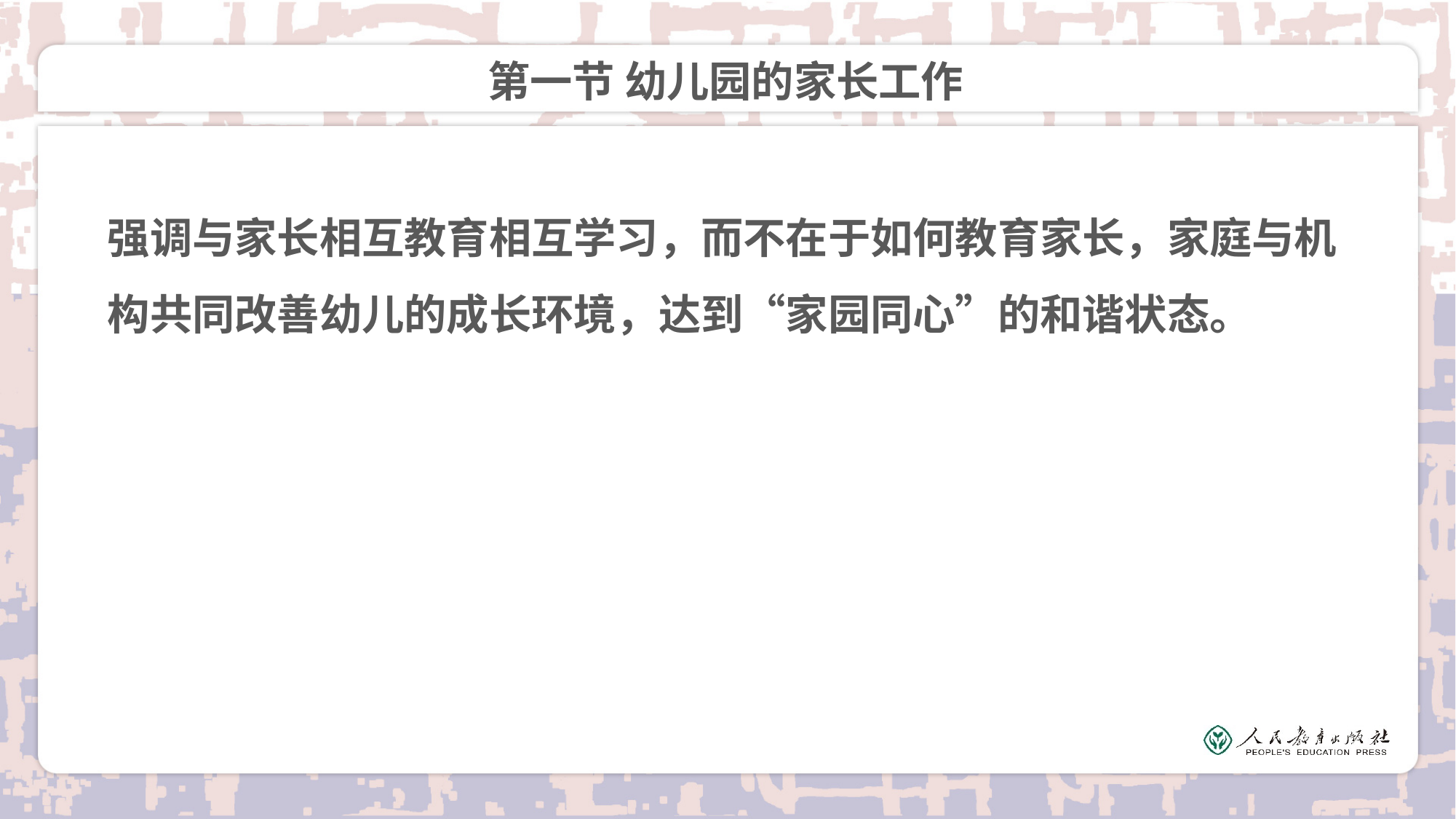

# 第一节 幼儿园的家长工作
强调与家长相互教育相互学习，而不在于如何教育家长，家庭与机构共同改善幼儿的成长环境，达到“家园同心”的和谐状态。